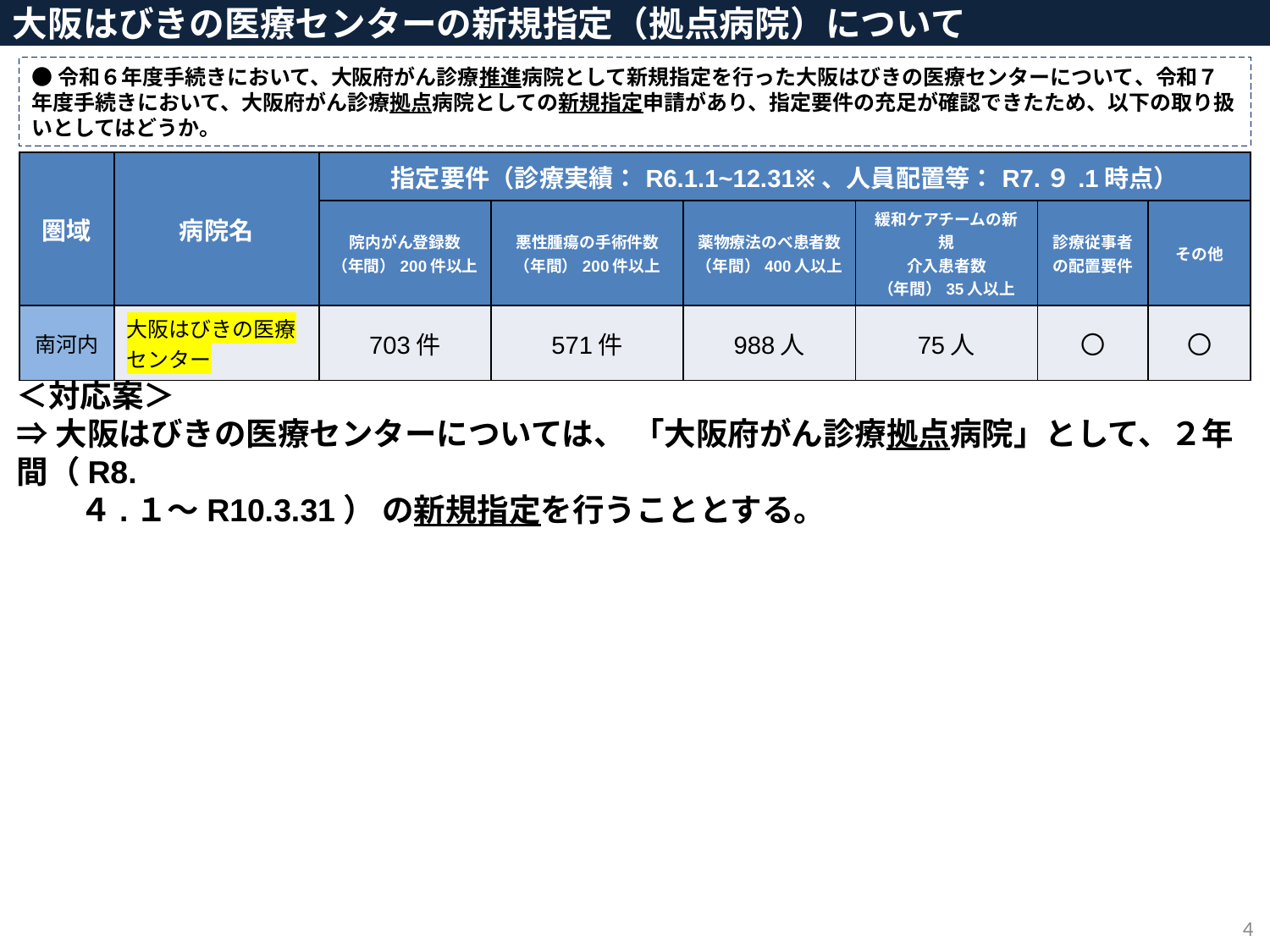

大阪はびきの医療センターの新規指定（拠点病院）について
●令和６年度手続きにおいて、大阪府がん診療推進病院として新規指定を行った大阪はびきの医療センターについて、令和７年度手続きにおいて、大阪府がん診療拠点病院としての新規指定申請があり、指定要件の充足が確認できたため、以下の取り扱いとしてはどうか。
| 圏域 | 病院名 | 指定要件（診療実績：R6.1.1~12.31※、人員配置等：R7.９.1時点） |  |  |  |  |  |
| --- | --- | --- | --- | --- | --- | --- | --- |
|  |  | 院内がん登録数 （年間）200件以上 | 悪性腫瘍の手術件数 （年間）200件以上 | 薬物療法のべ患者数 （年間）400人以上 | 緩和ケアチームの新規 介入患者数 （年間）35人以上 | 診療従事者の配置要件 | その他 |
| 南河内 | 大阪はびきの医療センター | 703件 | 571件 | 988人 | 75人 | 〇 | 〇 |
＜対応案＞
⇒ 大阪はびきの医療センターについては、 「大阪府がん診療拠点病院」として、２年間（R8. 　
　　４.１～R10.3.31） の新規指定を行うこととする。
4